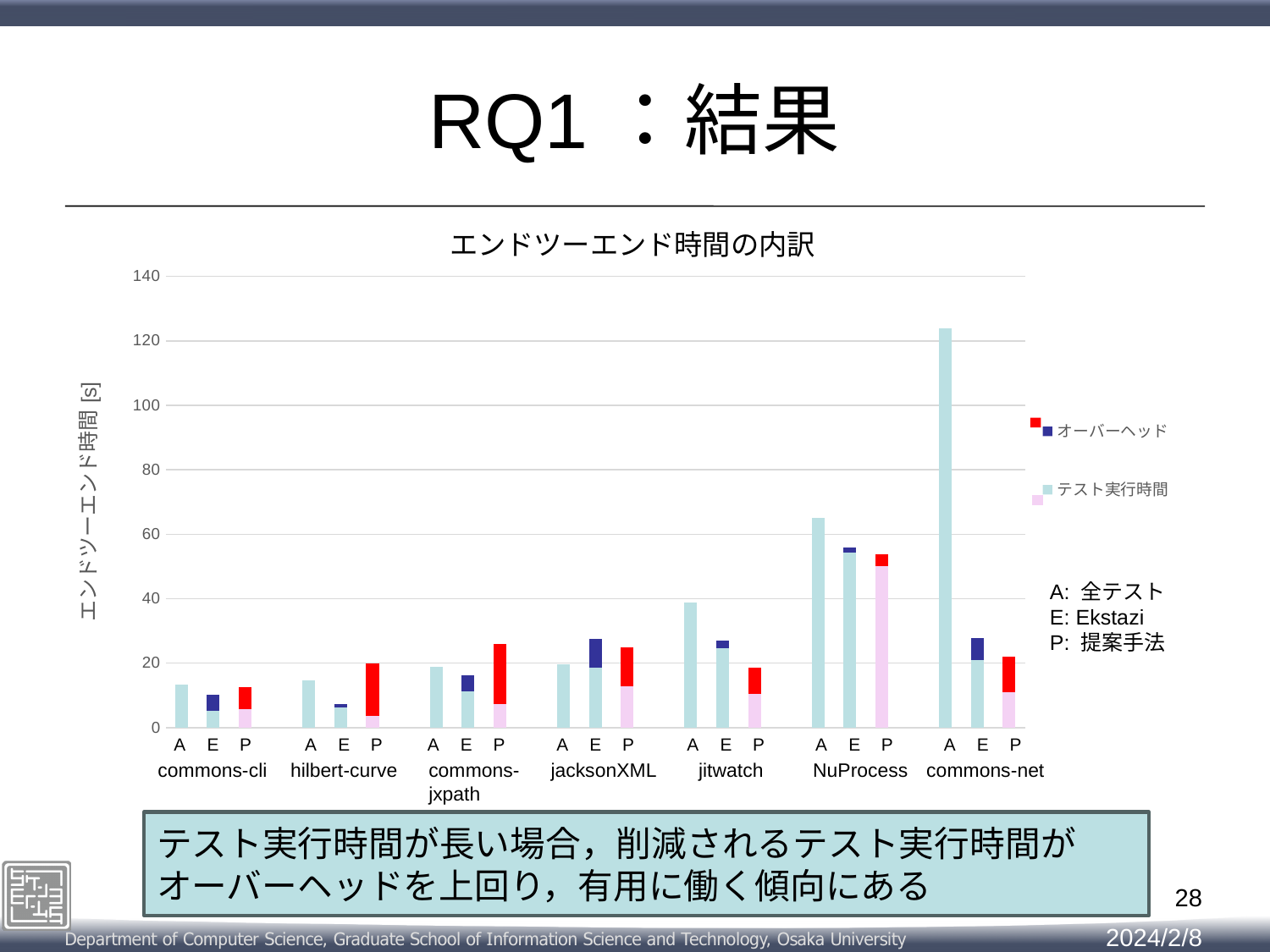

# RQ1：結果
エンドツーエンド時間の内訳

### Chart

| Category | テスト実行時間 | オーバーヘッド |
|---|---|---|
| commons-ci | 13.250102040816325 | None |
|  | 5.307102040816326 | 4.786979591836734 |
|  | 5.833795918367349 | 6.660755102040817 |
|  | None | None |
| hilbert-curve | 14.654363636363634 | None |
|  | 6.152363636363637 | 1.248999999999998 |
|  | 3.5599523809523816 | 16.438638528138526 |
|  | None | None |
| commons-jxpath | 18.772575757575762 | None |
|  | 11.285606060606062 | 5.011545454545454 |
|  | 7.167484848484847 | 18.65069696969697 |
|  | None | None |
| jackson-xml | 19.732142857142858 | None |
|  | 18.503714285714288 | 8.907428571428564 |
|  | 12.804333333333332 | 12.12208771929825 |
|  | None | None |
| jitwatch | 38.9073076923077 | None |
|  | 24.728230769230763 | 2.195538461538465 |
|  | 10.463615384615386 | 8.094467948717947 |
|  | None | None |
| NuProcess | 65.0 | None |
|  | 54.39005882352941 | 1.4788235294117626 |
|  | 50.1954705882353 | 3.5488823529411704 |
|  | None | None |
| commons-net | 123.95833333333333 | None |
A: 全テスト
E: Ekstazi
P: 提案手法
A
E
P
A
E
P
A
E
P
A
E
P
A
E
P
A
E
P
A
E
P
commons-cli
hilbert-curve
commons-
jxpath
jacksonXML
jitwatch
NuProcess
commons-net

テスト実行時間が長い場合，削減されるテスト実行時間が
オーバーヘッドを上回り，有用に働く傾向にある
28
2024/2/8